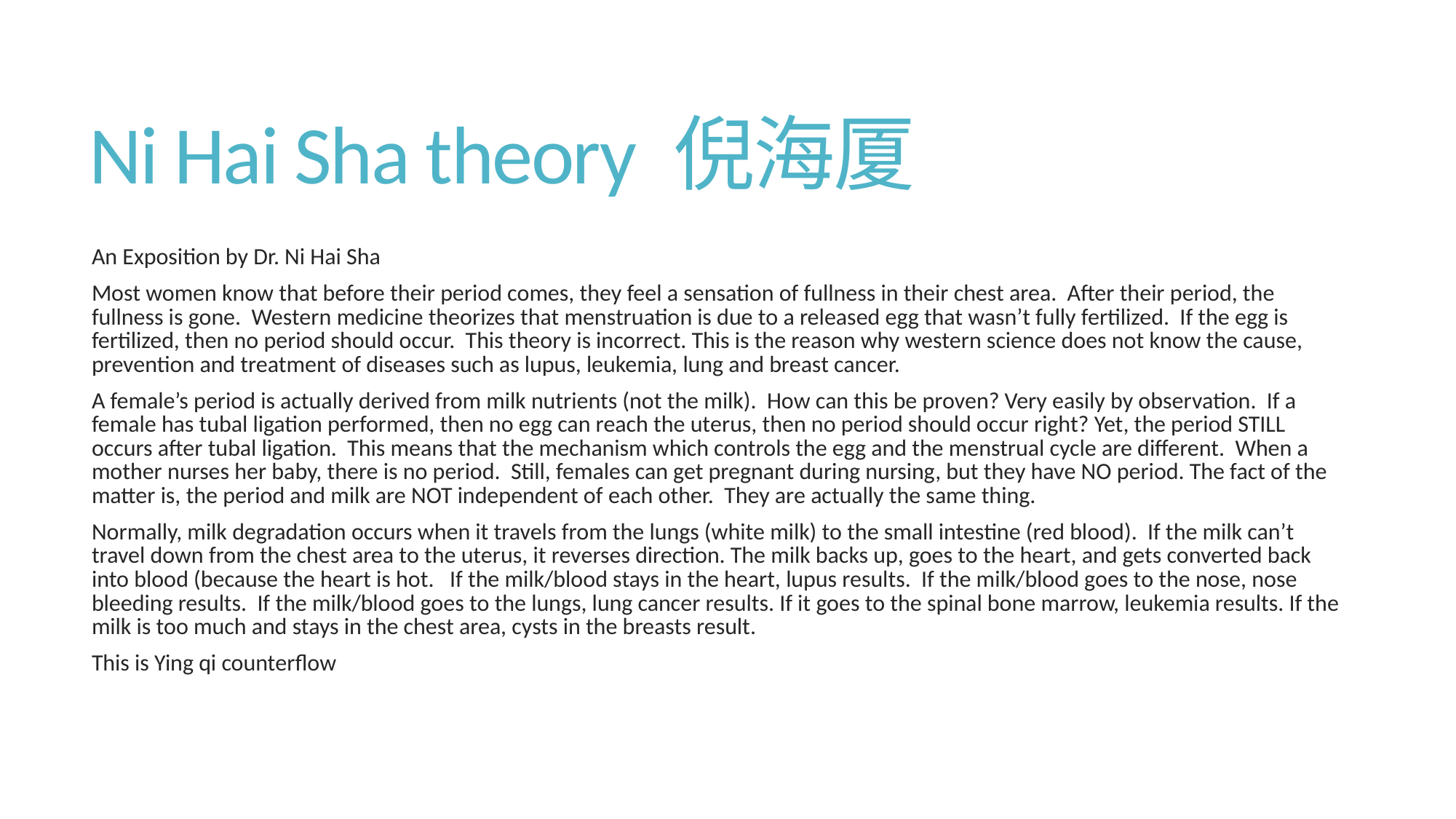

# Ni Hai Sha theory 倪海厦
An Exposition by Dr. Ni Hai Sha
Most women know that before their period comes, they feel a sensation of fullness in their chest area.  After their period, the fullness is gone.  Western medicine theorizes that menstruation is due to a released egg that wasn’t fully fertilized.  If the egg is fertilized, then no period should occur.  This theory is incorrect. This is the reason why western science does not know the cause, prevention and treatment of diseases such as lupus, leukemia, lung and breast cancer.
A female’s period is actually derived from milk nutrients (not the milk).  How can this be proven? Very easily by observation.  If a female has tubal ligation performed, then no egg can reach the uterus, then no period should occur right? Yet, the period STILL occurs after tubal ligation.  This means that the mechanism which controls the egg and the menstrual cycle are different.  When a mother nurses her baby, there is no period.  Still, females can get pregnant during nursing, but they have NO period. The fact of the matter is, the period and milk are NOT independent of each other.  They are actually the same thing.
Normally, milk degradation occurs when it travels from the lungs (white milk) to the small intestine (red blood).  If the milk can’t travel down from the chest area to the uterus, it reverses direction. The milk backs up, goes to the heart, and gets converted back into blood (because the heart is hot.   If the milk/blood stays in the heart, lupus results.  If the milk/blood goes to the nose, nose bleeding results.  If the milk/blood goes to the lungs, lung cancer results. If it goes to the spinal bone marrow, leukemia results. If the milk is too much and stays in the chest area, cysts in the breasts result.
This is Ying qi counterflow